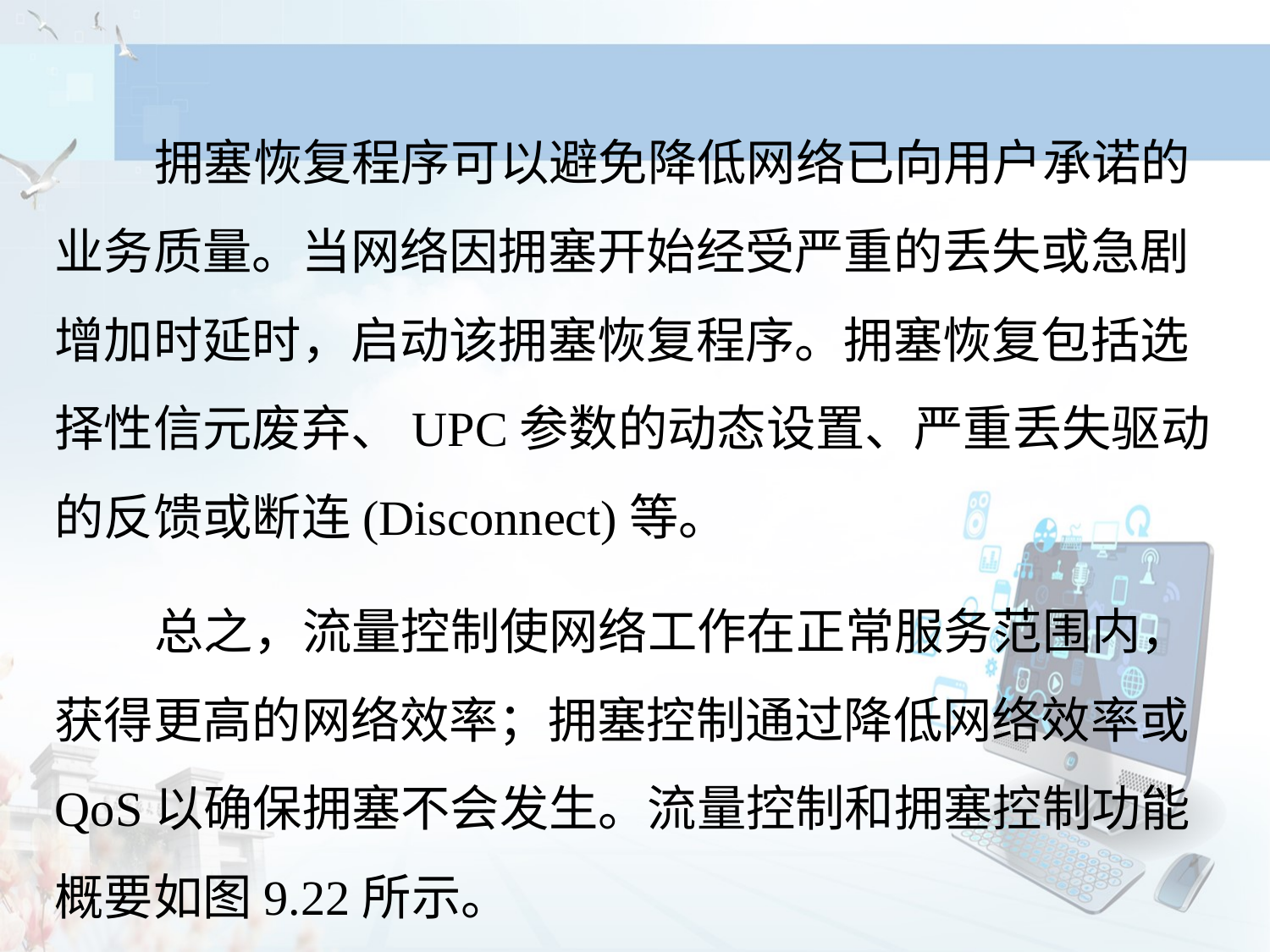

拥塞恢复程序可以避免降低网络已向用户承诺的业务质量。当网络因拥塞开始经受严重的丢失或急剧增加时延时，启动该拥塞恢复程序。拥塞恢复包括选择性信元废弃、UPC参数的动态设置、严重丢失驱动的反馈或断连(Disconnect)等。
        总之，流量控制使网络工作在正常服务范围内，获得更高的网络效率；拥塞控制通过降低网络效率或QoS以确保拥塞不会发生。流量控制和拥塞控制功能概要如图9.22所示。